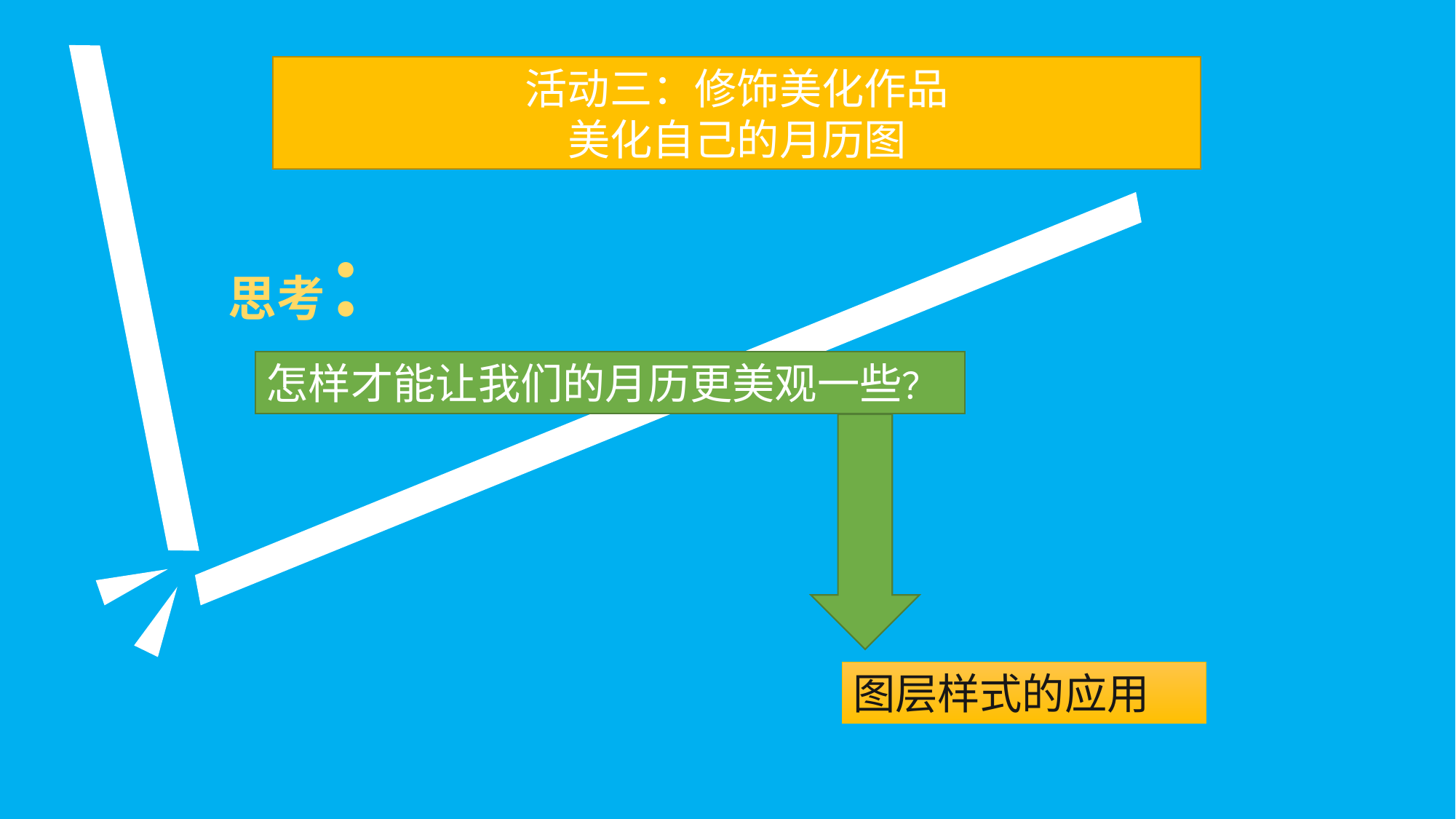

活动三：修饰美化作品
美化自己的月历图
思考：
C
怎样才能让我们的月历更美观一些？
C

图层样式的应用